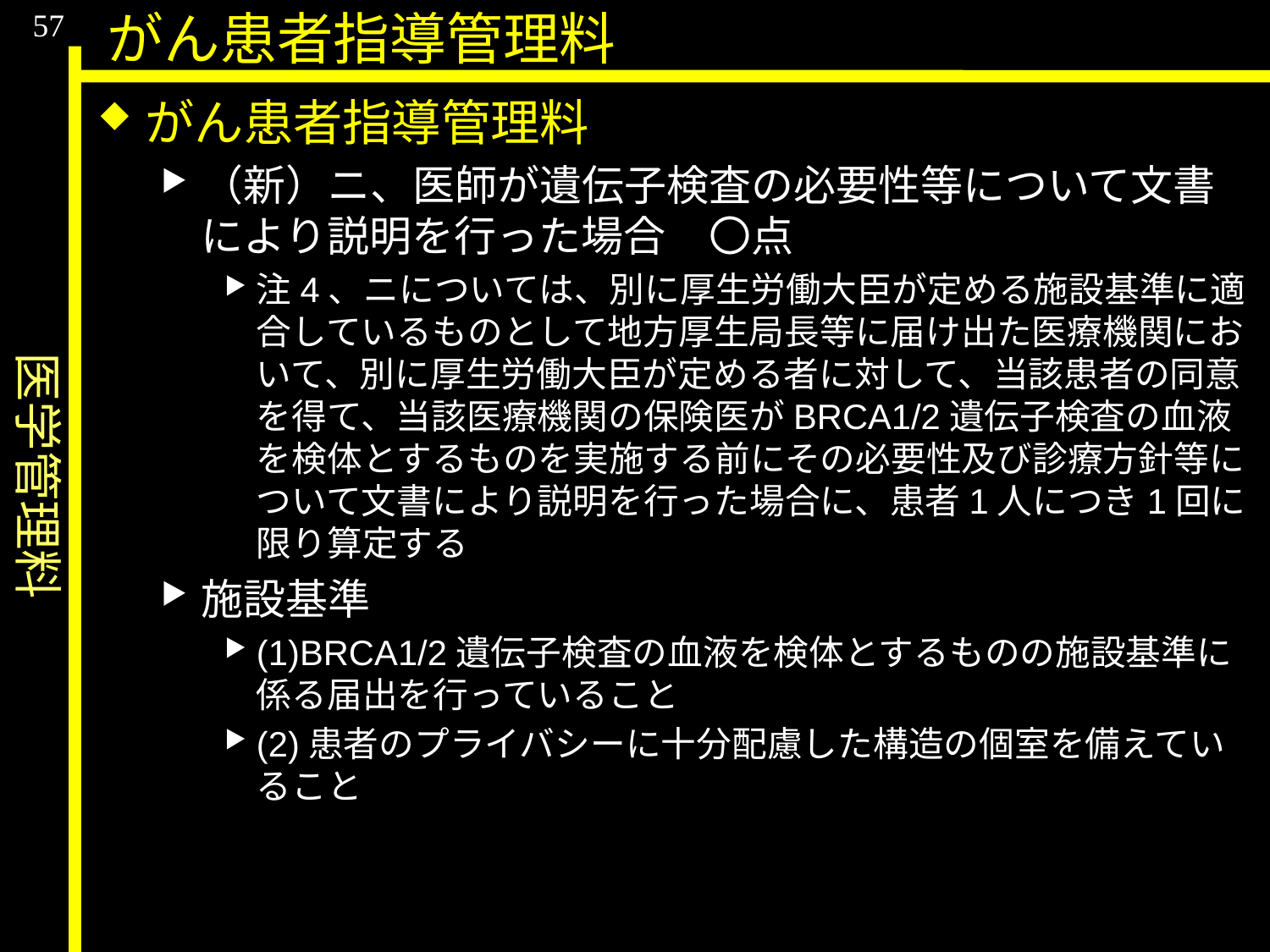

医学管理料
57
がん患者指導管理料

がん患者指導管理料
（新）ニ、医師が遺伝子検査の必要性等について文書により説明を行った場合	〇点
注4、ニについては、別に厚生労働大臣が定める施設基準に適合しているものとして地方厚生局長等に届け出た医療機関において、別に厚生労働大臣が定める者に対して、当該患者の同意を得て、当該医療機関の保険医がBRCA1/2遺伝子検査の血液を検体とするものを実施する前にその必要性及び診療方針等について文書により説明を行った場合に、患者1人につき1回に限り算定する
施設基準
(1)BRCA1/2遺伝子検査の血液を検体とするものの施設基準に係る届出を行っていること
(2)患者のプライバシーに十分配慮した構造の個室を備えていること